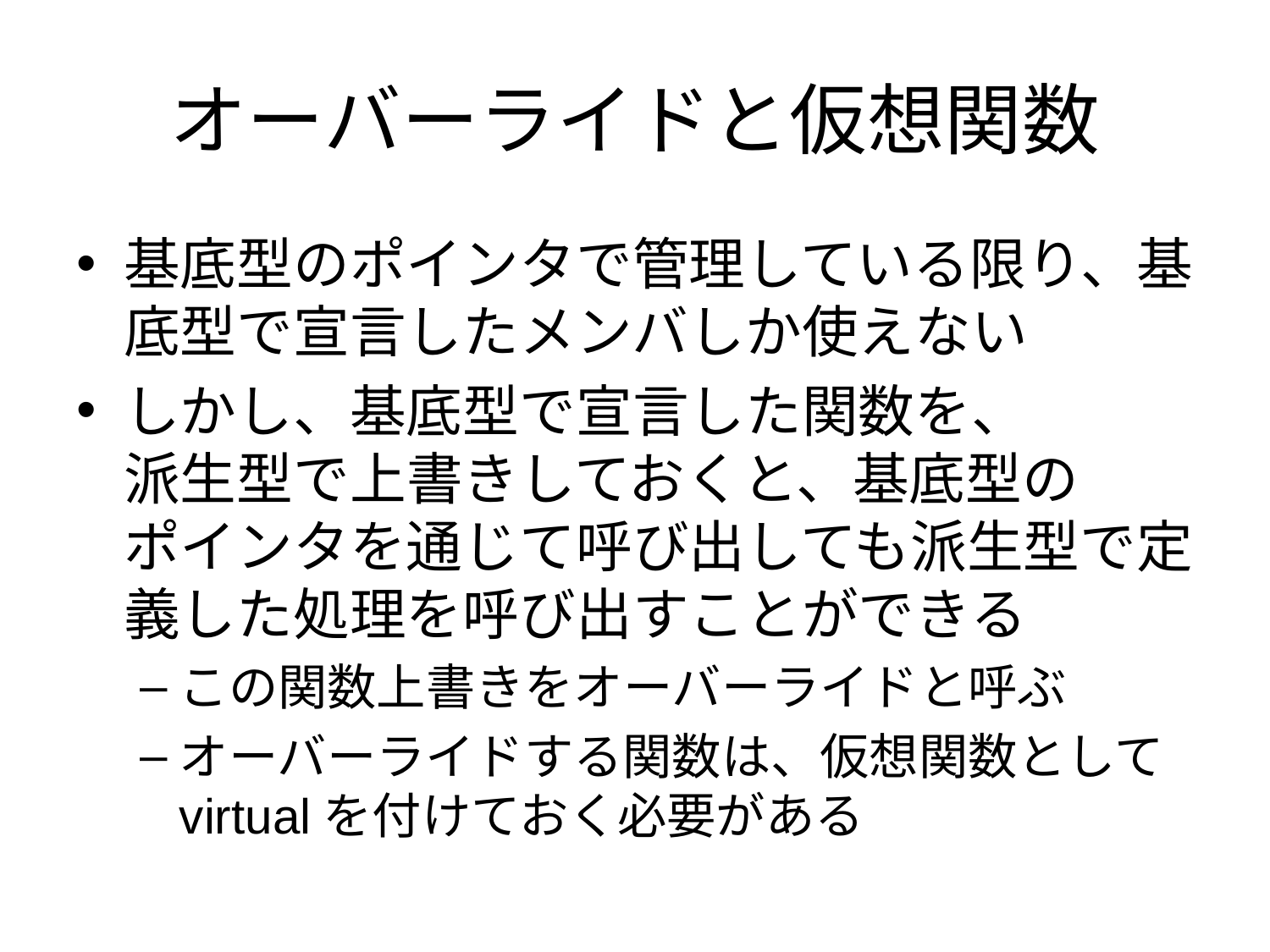

# オーバーライドと仮想関数
基底型のポインタで管理している限り、基底型で宣言したメンバしか使えない
しかし、基底型で宣言した関数を、
派生型で上書きしておくと、基底型の
ポインタを通じて呼び出しても派生型で定義した処理を呼び出すことができる
この関数上書きをオーバーライドと呼ぶ
オーバーライドする関数は、仮想関数としてvirtualを付けておく必要がある